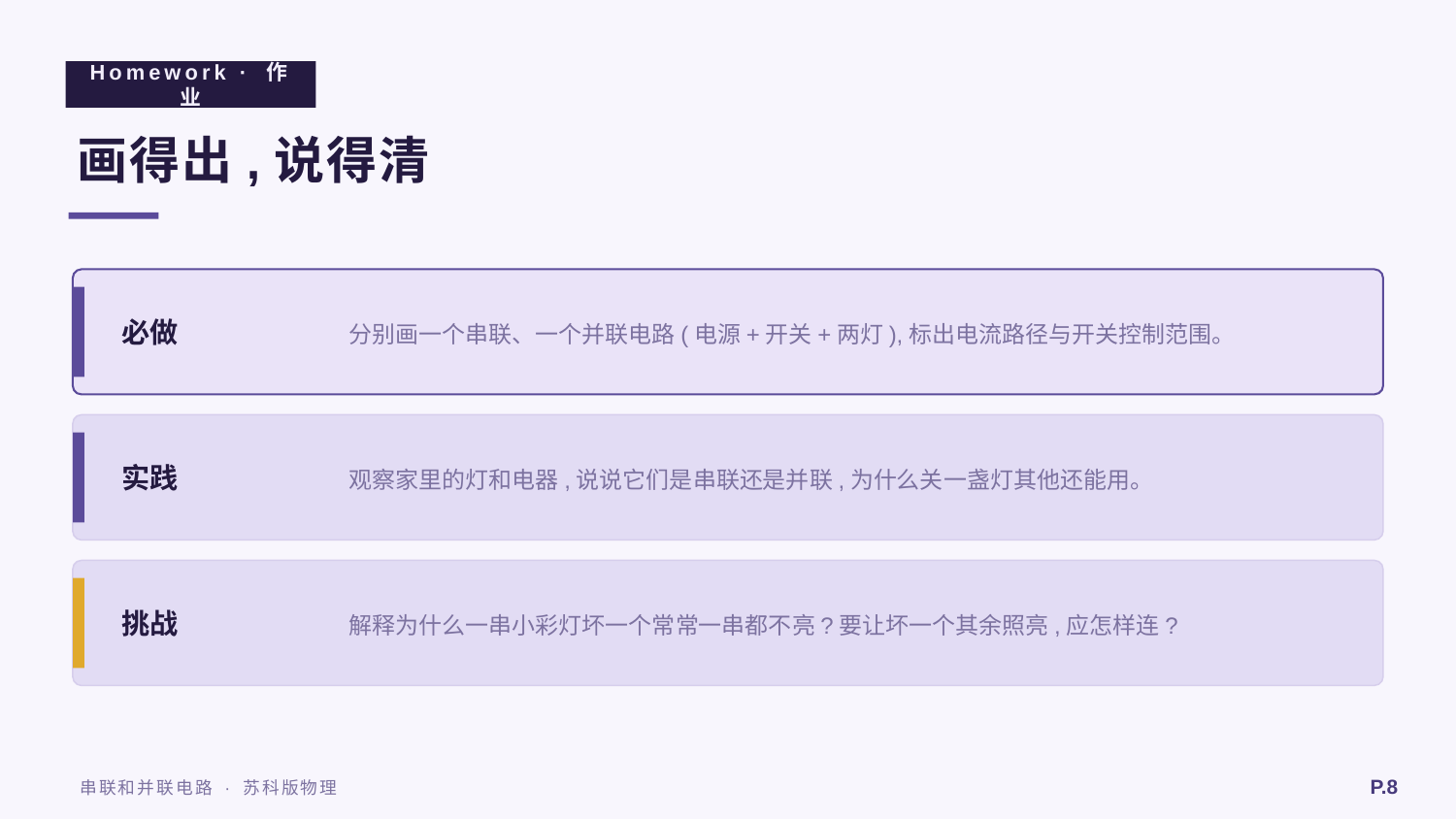

Homework · 作业

画得出,说得清

分别画一个串联、一个并联电路(电源+开关+两灯),标出电流路径与开关控制范围。
必做

观察家里的灯和电器,说说它们是串联还是并联,为什么关一盏灯其他还能用。
实践

解释为什么一串小彩灯坏一个常常一串都不亮?要让坏一个其余照亮,应怎样连?
挑战

P.8
串联和并联电路 · 苏科版物理